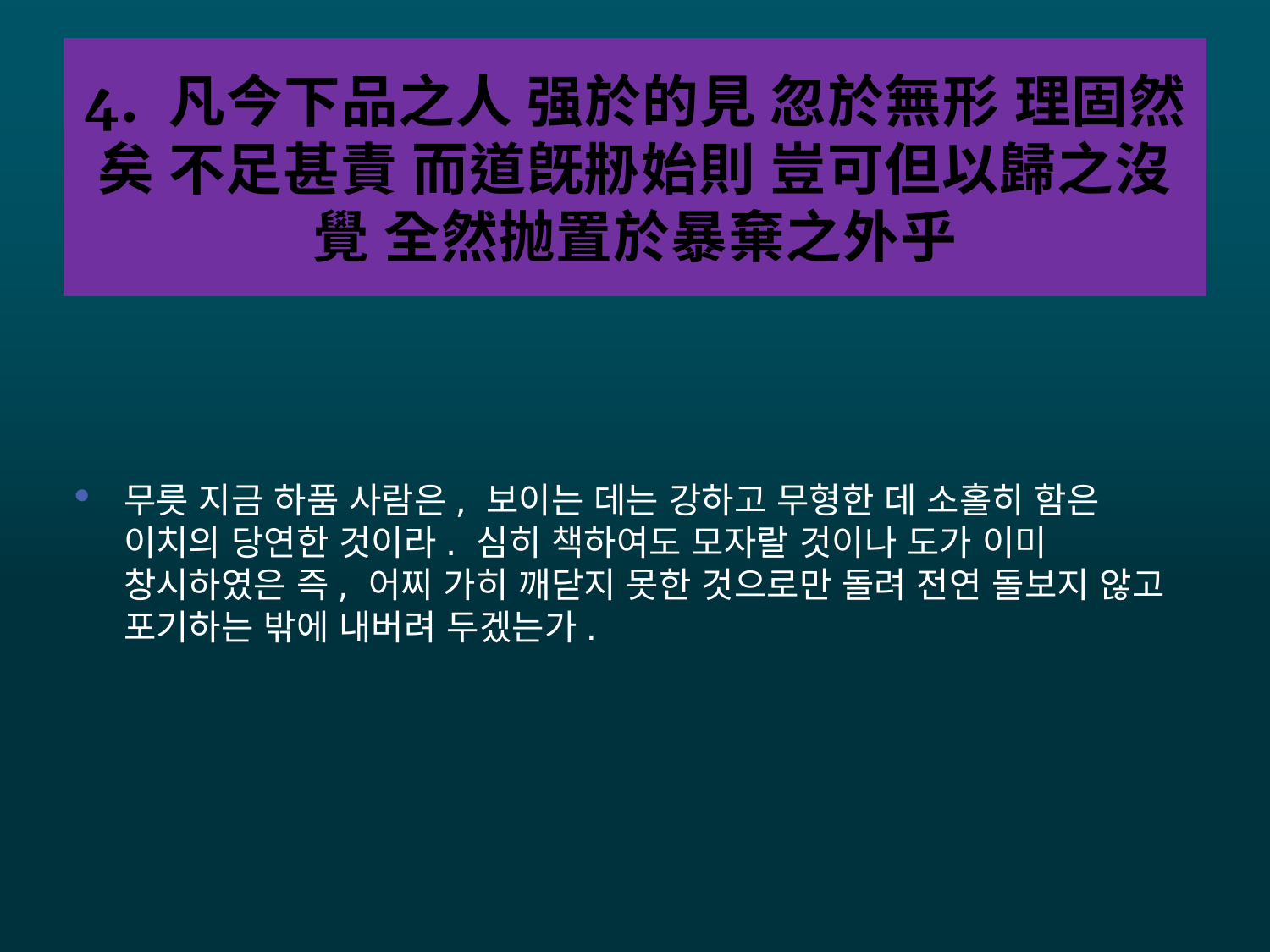

# 4. 凡今下品之人 强於的見 忽於無形 理固然矣 不足甚責 而道旣刱始則 豈可但以歸之沒覺 全然抛置於暴棄之外乎
무릇 지금 하품 사람은, 보이는 데는 강하고 무형한 데 소홀히 함은 이치의 당연한 것이라. 심히 책하여도 모자랄 것이나 도가 이미 창시하였은 즉, 어찌 가히 깨닫지 못한 것으로만 돌려 전연 돌보지 않고 포기하는 밖에 내버려 두겠는가.